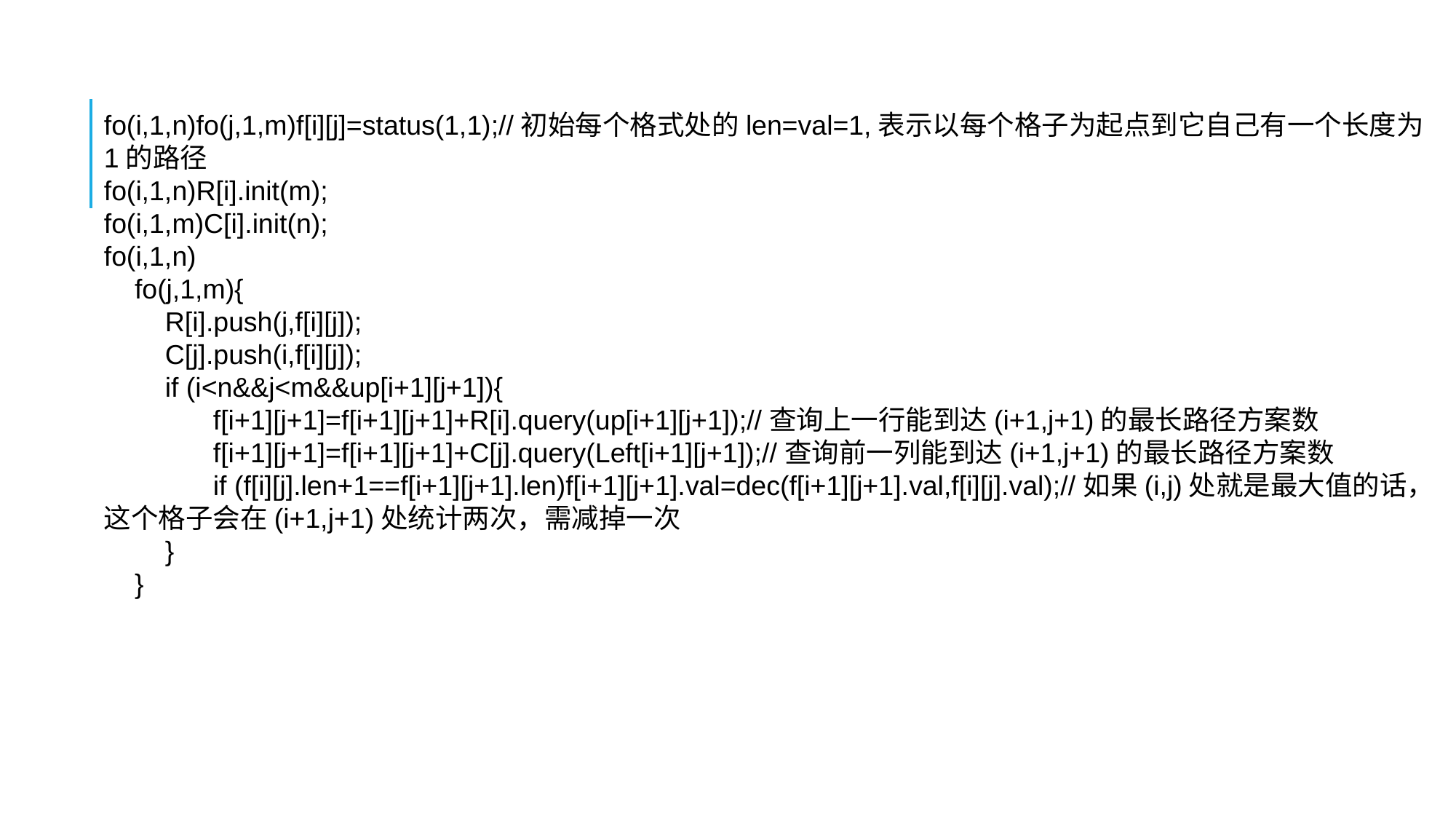

fo(i,1,n)fo(j,1,m)f[i][j]=status(1,1);//初始每个格式处的len=val=1,表示以每个格子为起点到它自己有一个长度为1的路径
fo(i,1,n)R[i].init(m);
fo(i,1,m)C[i].init(n);
fo(i,1,n)
    fo(j,1,m){
        R[i].push(j,f[i][j]);
        C[j].push(i,f[i][j]);
        if (i<n&&j<m&&up[i+1][j+1]){
	f[i+1][j+1]=f[i+1][j+1]+R[i].query(up[i+1][j+1]);//查询上一行能到达(i+1,j+1)的最长路径方案数
	f[i+1][j+1]=f[i+1][j+1]+C[j].query(Left[i+1][j+1]);//查询前一列能到达(i+1,j+1)的最长路径方案数
	if (f[i][j].len+1==f[i+1][j+1].len)f[i+1][j+1].val=dec(f[i+1][j+1].val,f[i][j].val);//如果(i,j)处就是最大值的话，这个格子会在(i+1,j+1)处统计两次，需减掉一次
        }
    }